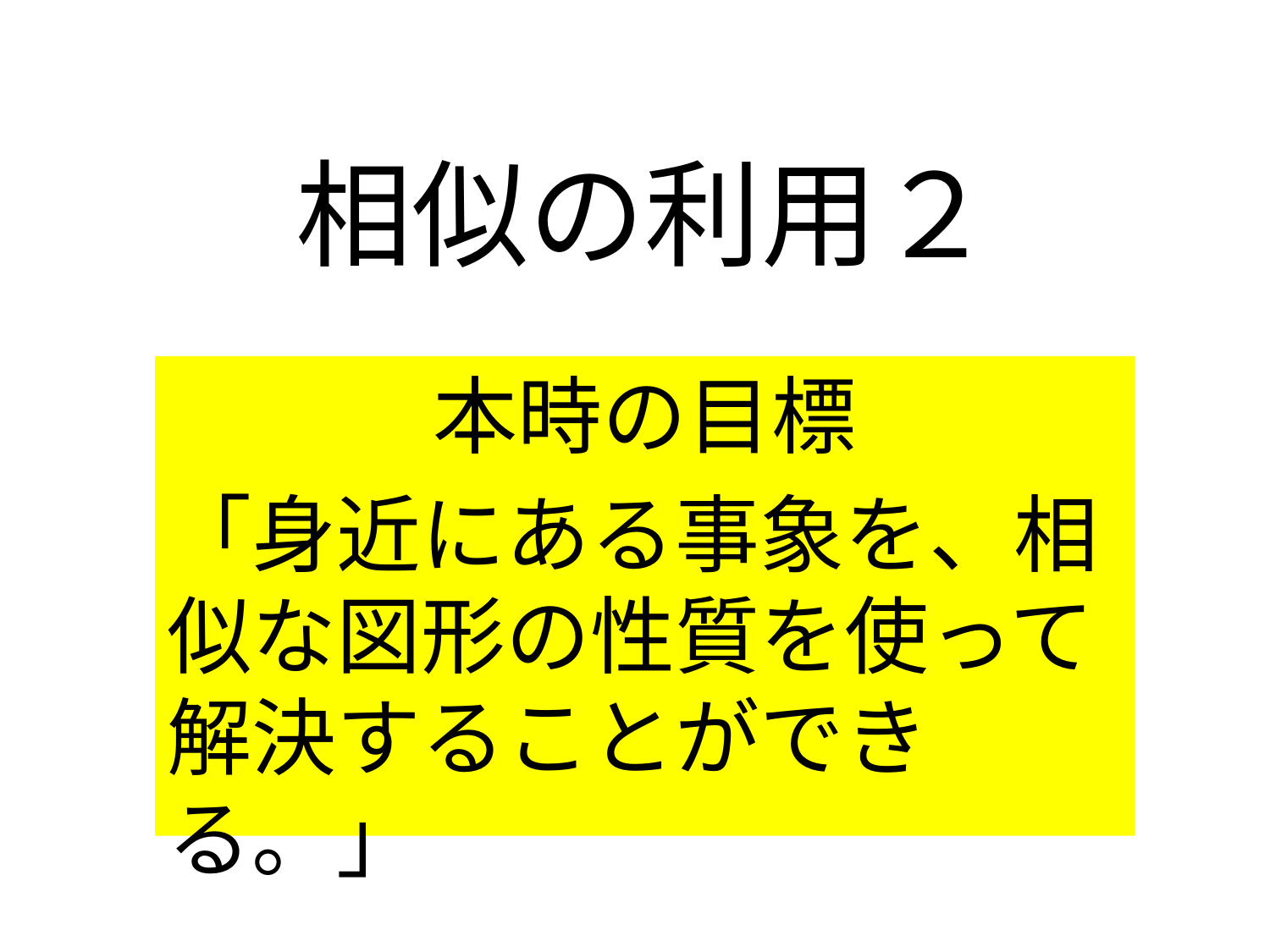

# 相似の利用２
本時の目標
「身近にある事象を、相似な図形の性質を使って解決することができる。」